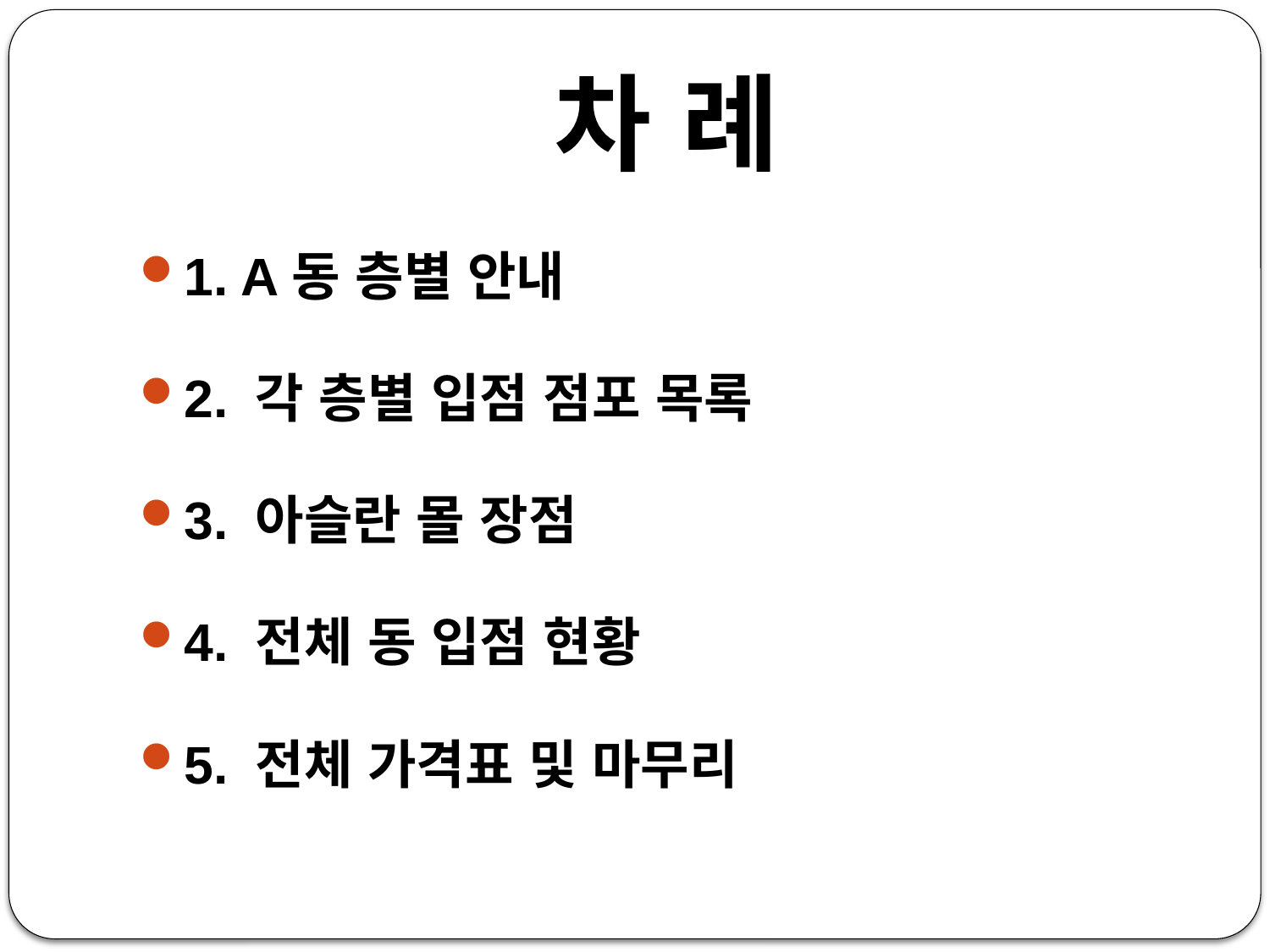

# 차 례

1. A동 층별 안내

2. 각 층별 입점 점포 목록

3. 아슬란 몰 장점

4. 전체 동 입점 현황

5. 전체 가격표 및 마무리